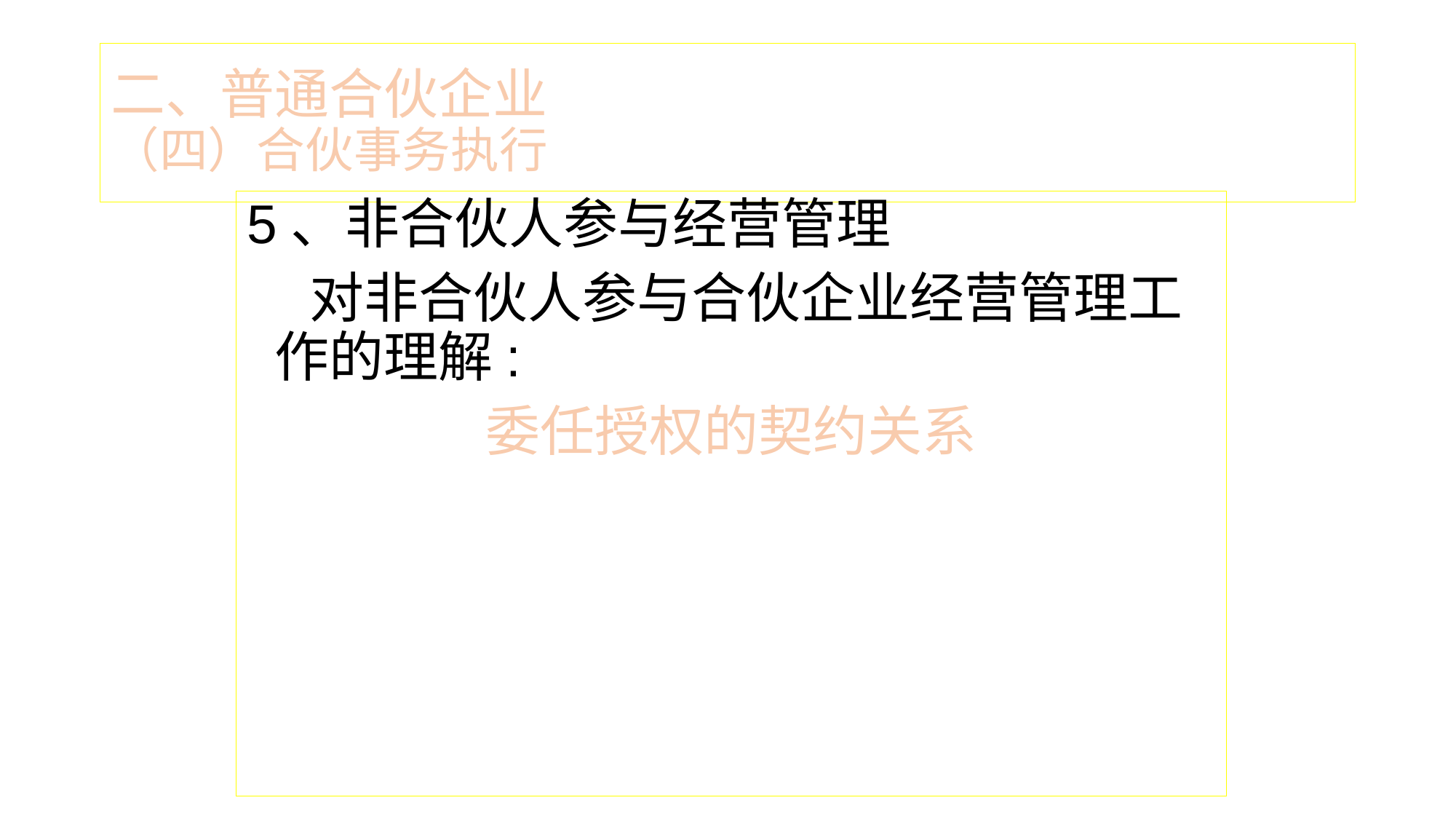

# 二、普通合伙企业 （四）合伙事务执行
5、非合伙人参与经营管理
    对非合伙人参与合伙企业经营管理工作的理解:
委任授权的契约关系